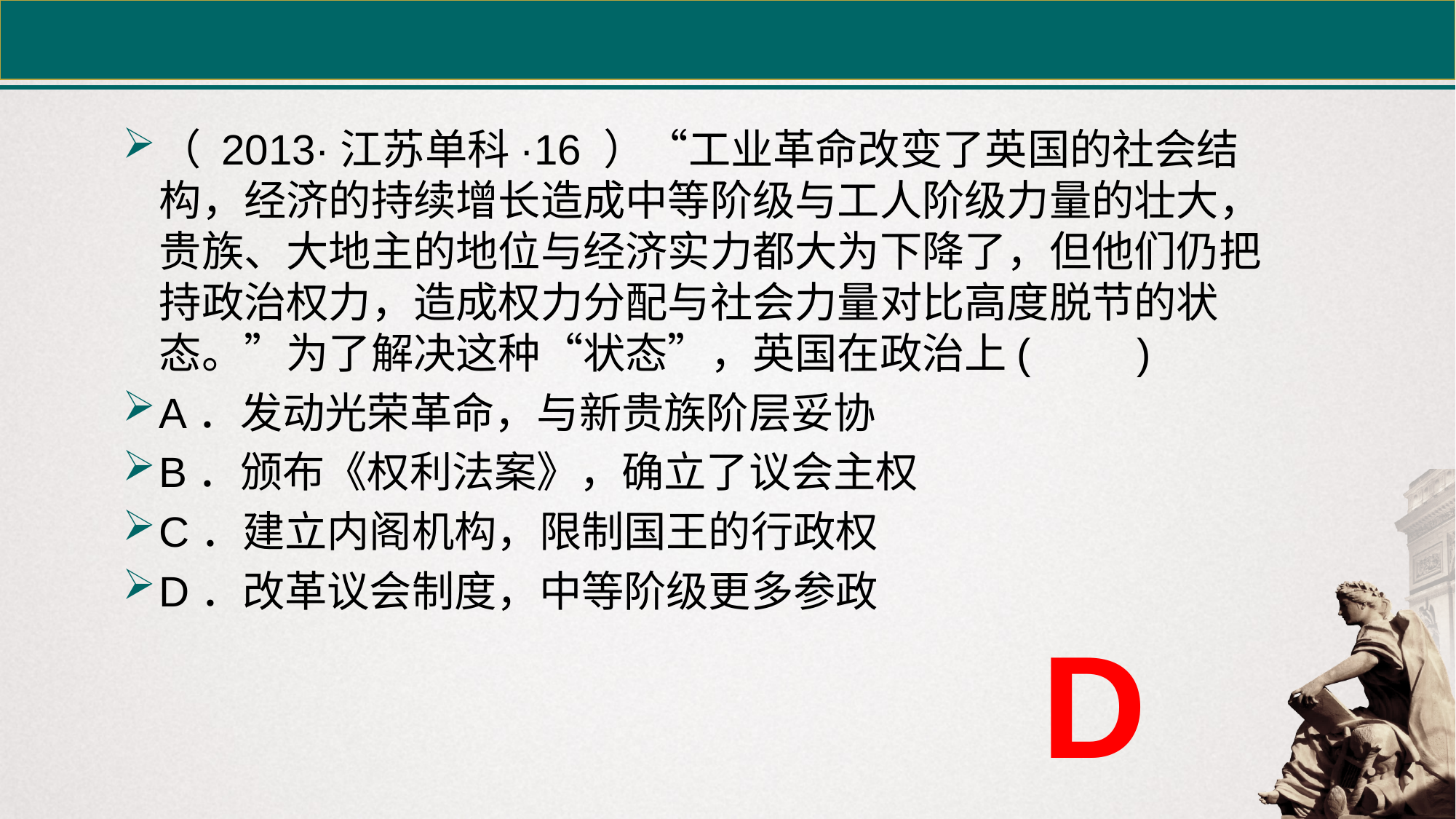

（ 2013·江苏单科·16 ）“工业革命改变了英国的社会结构，经济的持续增长造成中等阶级与工人阶级力量的壮大，贵族、大地主的地位与经济实力都大为下降了，但他们仍把持政治权力，造成权力分配与社会力量对比高度脱节的状态。”为了解决这种“状态”，英国在政治上(　　)
A．发动光荣革命，与新贵族阶层妥协
B．颁布《权利法案》，确立了议会主权
C．建立内阁机构，限制国王的行政权
D．改革议会制度，中等阶级更多参政

D